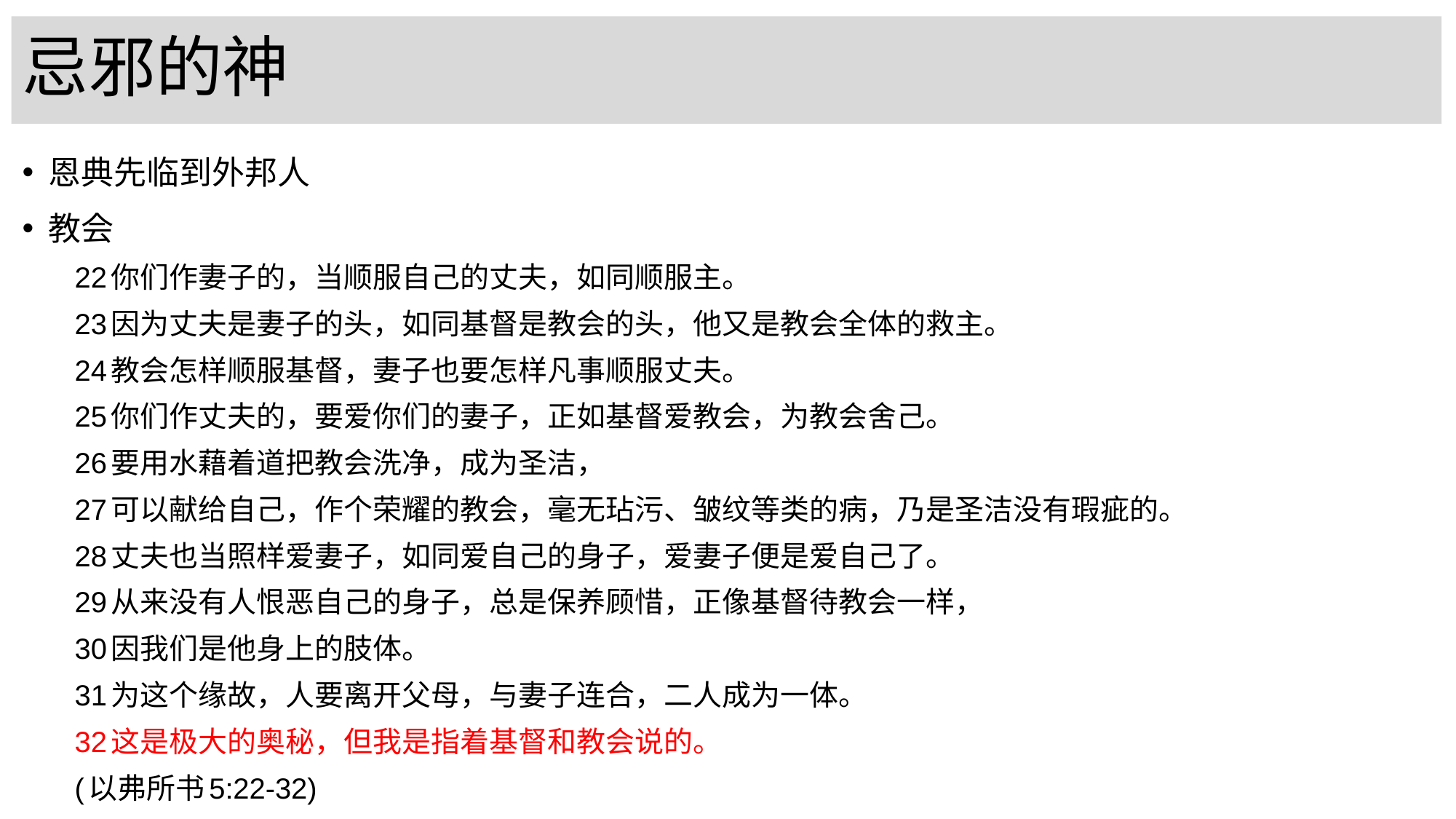

# 忌邪的神
恩典先临到外邦人
教会
22你们作妻子的，当顺服自己的丈夫，如同顺服主。
23因为丈夫是妻子的头，如同基督是教会的头，他又是教会全体的救主。
24教会怎样顺服基督，妻子也要怎样凡事顺服丈夫。
25你们作丈夫的，要爱你们的妻子，正如基督爱教会，为教会舍己。
26要用水藉着道把教会洗净，成为圣洁，
27可以献给自己，作个荣耀的教会，毫无玷污、皱纹等类的病，乃是圣洁没有瑕疵的。
28丈夫也当照样爱妻子，如同爱自己的身子，爱妻子便是爱自己了。
29从来没有人恨恶自己的身子，总是保养顾惜，正像基督待教会一样，
30因我们是他身上的肢体。
31为这个缘故，人要离开父母，与妻子连合，二人成为一体。
32这是极大的奥秘，但我是指着基督和教会说的。
(以弗所书5:22-32)